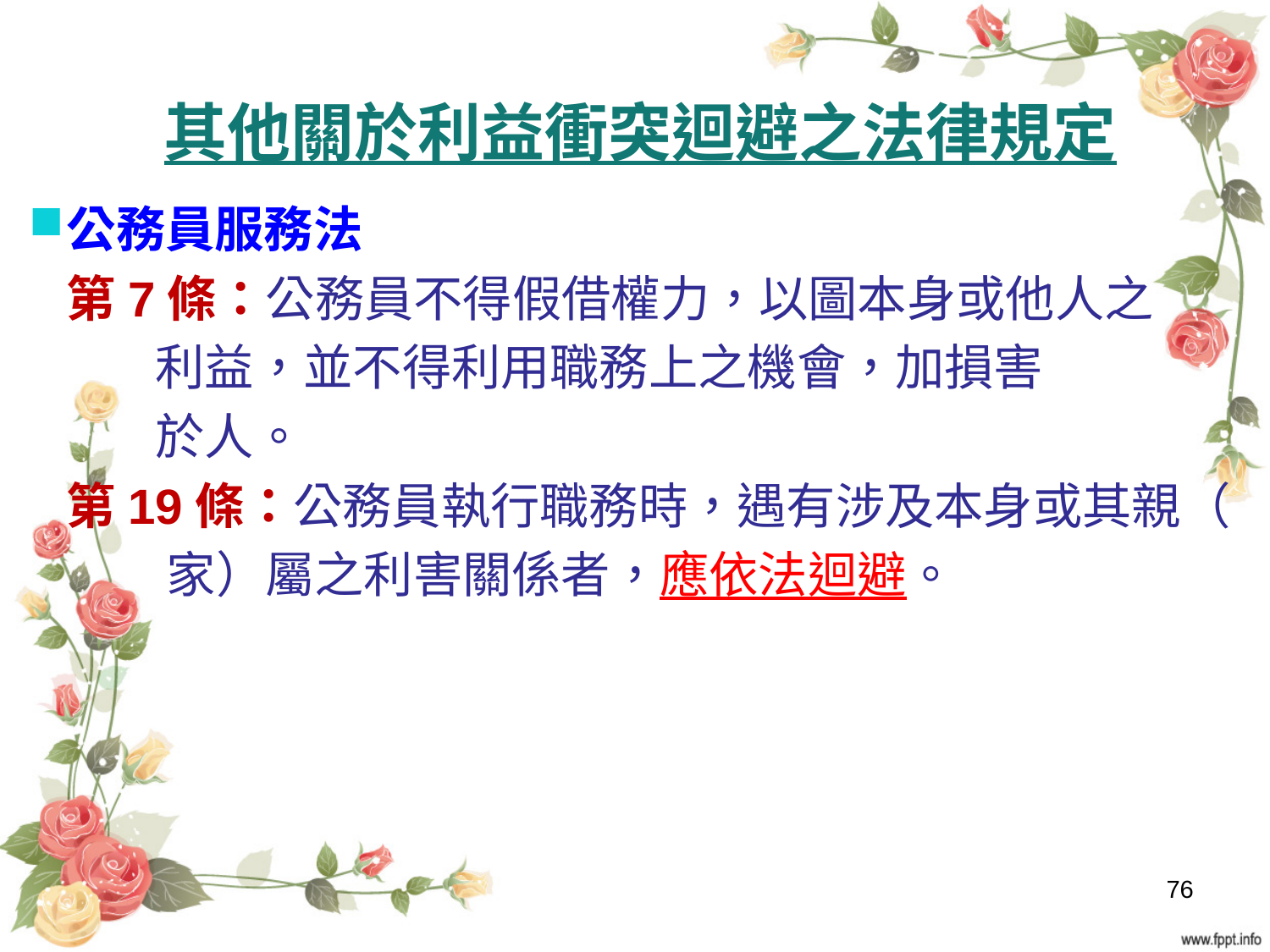

#
其他關於利益衝突迴避之法律規定
公務員服務法
第7條：公務員不得假借權力，以圖本身或他人之
       利益，並不得利用職務上之機會，加損害
       於人。
第19條：公務員執行職務時，遇有涉及本身或其親（
        家）屬之利害關係者，應依法迴避。

76